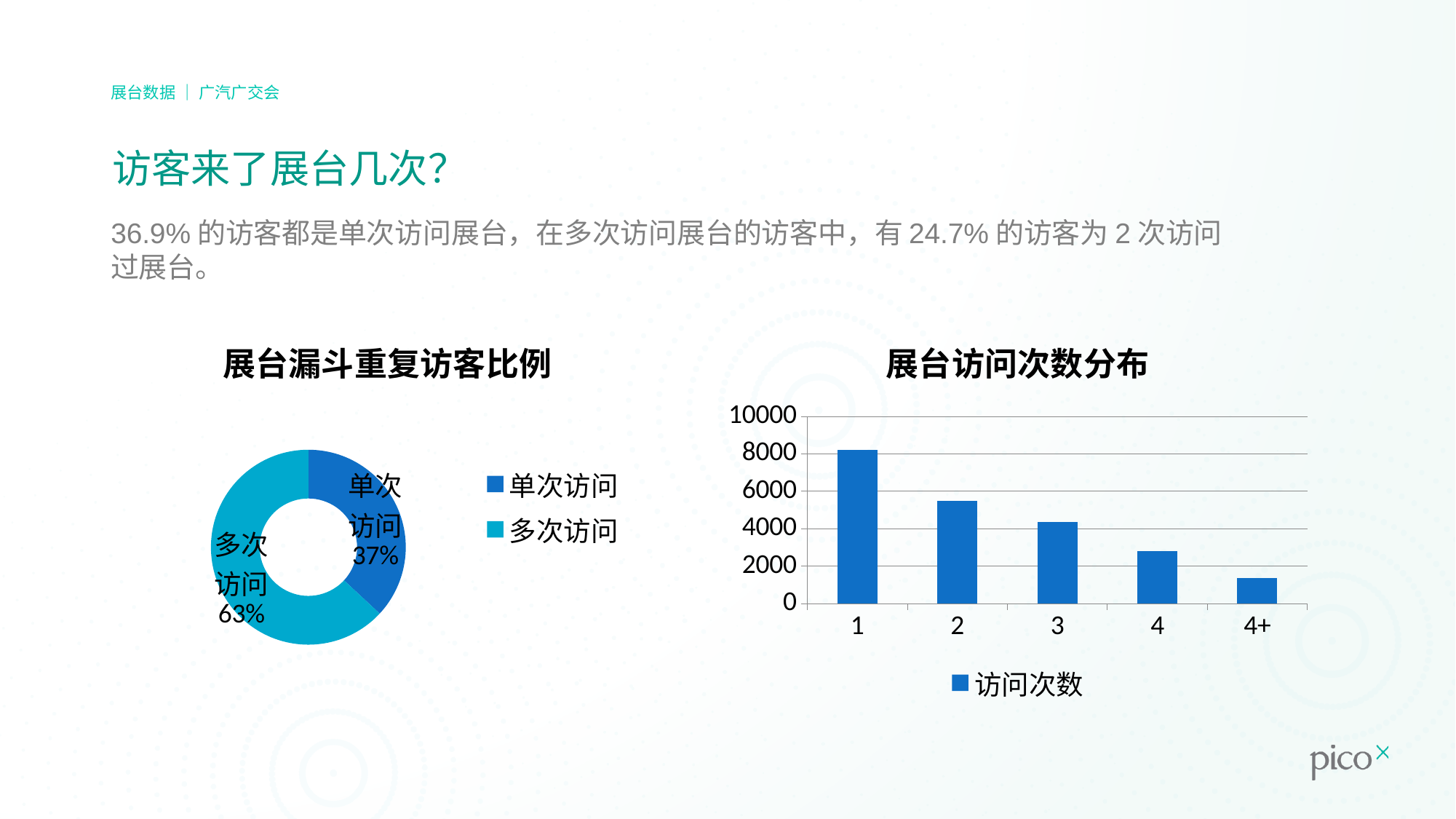

展台数据 ｜ 广汽广交会
访客来了展台几次？
36.9%的访客都是单次访问展台，在多次访问展台的访客中，有24.7%的访客为2次访问过展台。

### Chart: 展台漏斗重复访客比例

| Category | 访问次数 |
|---|---|
| 单次访问 | 8201.0 |
| 多次访问 | 14009.0 |

### Chart: 展台访问次数分布

| Category | 访问次数 |
|---|---|
| 1 | 8201.0 |
| 2 | 5496.0 |
| 3 | 4346.0 |
| 4 | 2793.0 |
| 4+ | 1374.0 |